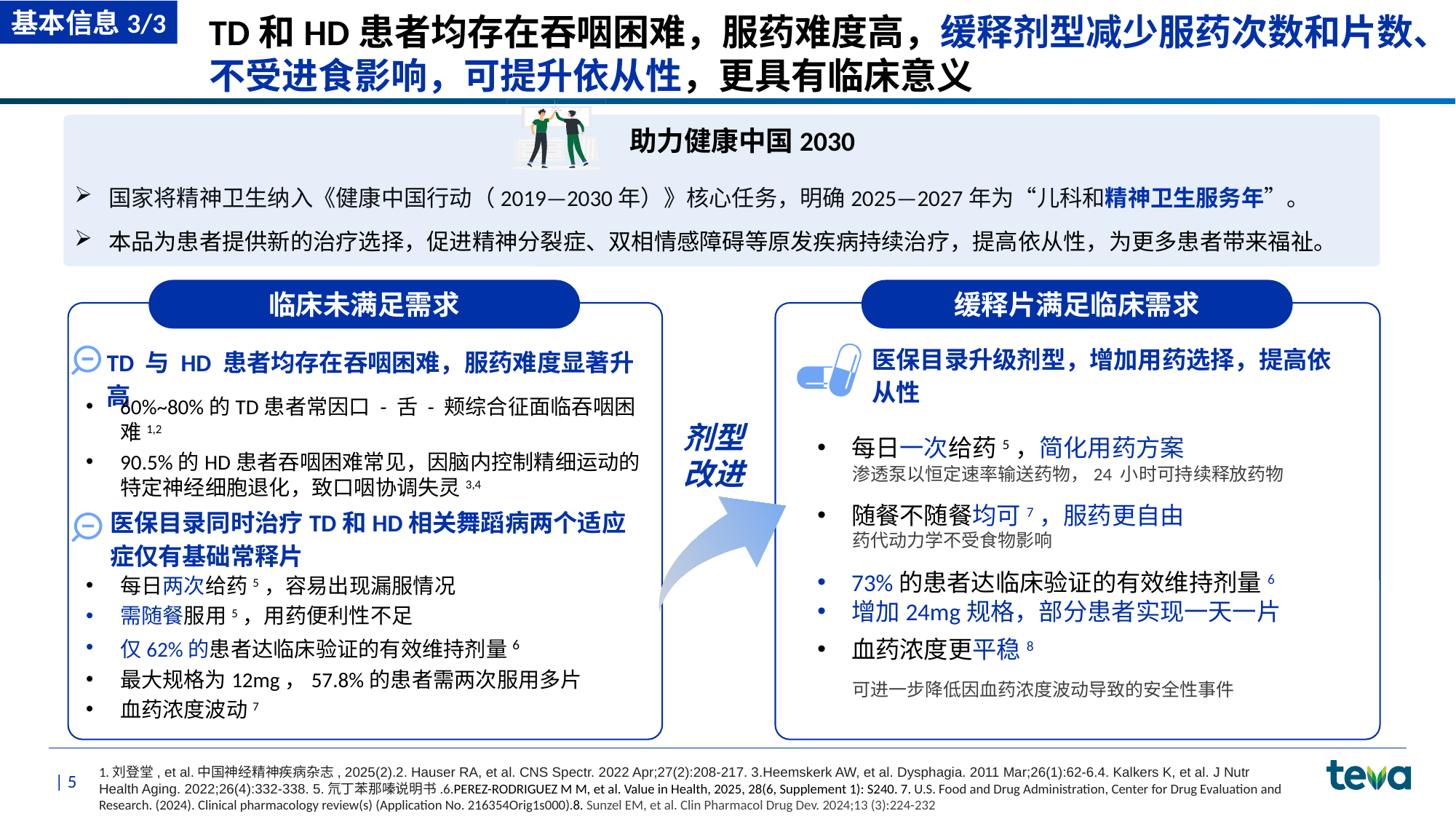

基本信息3/3
# TD和HD患者均存在吞咽困难，服药难度高，缓释剂型减少服药次数和片数、不受进食影响，可提升依从性，更具有临床意义

助力健康中国2030
国家将精神卫生纳入《健康中国行动（2019—2030年）》核心任务，明确2025—2027年为“儿科和精神卫生服务年”。
本品为患者提供新的治疗选择，促进精神分裂症、双相情感障碍等原发疾病持续治疗，提高依从性，为更多患者带来福祉。
临床未满足需求
缓释片满足临床需求

医保目录升级剂型，增加用药选择，提高依从性
TD 与 HD 患者均存在吞咽困难，服药难度显著升高

60%~80%的TD患者常因口 - 舌 - 颊综合征面临吞咽困难1,2
90.5%的HD患者吞咽困难常见，因脑内控制精细运动的特定神经细胞退化，致口咽协调失灵3,4
每日一次给药5，简化用药方案
随餐不随餐均可7，服药更自由
73%的患者达临床验证的有效维持剂量6
增加24mg规格，部分患者实现一天一片
血药浓度更平稳8
剂型
改进
渗透泵以恒定速率输送药物，24 小时可持续释放药物
医保目录同时治疗TD和HD相关舞蹈病两个适应症仅有基础常释片

药代动力学不受食物影响
每日两次给药5，容易出现漏服情况
需随餐服用5，用药便利性不足
仅62%的患者达临床验证的有效维持剂量6
最大规格为12mg，57.8%的患者需两次服用多片
血药浓度波动7
可进一步降低因血药浓度波动导致的安全性事件
1.刘登堂, et al.中国神经精神疾病杂志, 2025(2).2. Hauser RA, et al. CNS Spectr. 2022 Apr;27(2):208-217. 3.Heemskerk AW, et al. Dysphagia. 2011 Mar;26(1):62-6.4. Kalkers K, et al. J Nutr Health Aging. 2022;26(4):332-338. 5.氘丁苯那嗪说明书.6.PEREZ-RODRIGUEZ M M, et al. Value in Health, 2025, 28(6, Supplement 1): S240. 7. U.S. Food and Drug Administration, Center for Drug Evaluation and Research. (2024). Clinical pharmacology review(s) (Application No. 216354Orig1s000).8. Sunzel EM, et al. Clin Pharmacol Drug Dev. 2024;13 (3):224-232
| 5